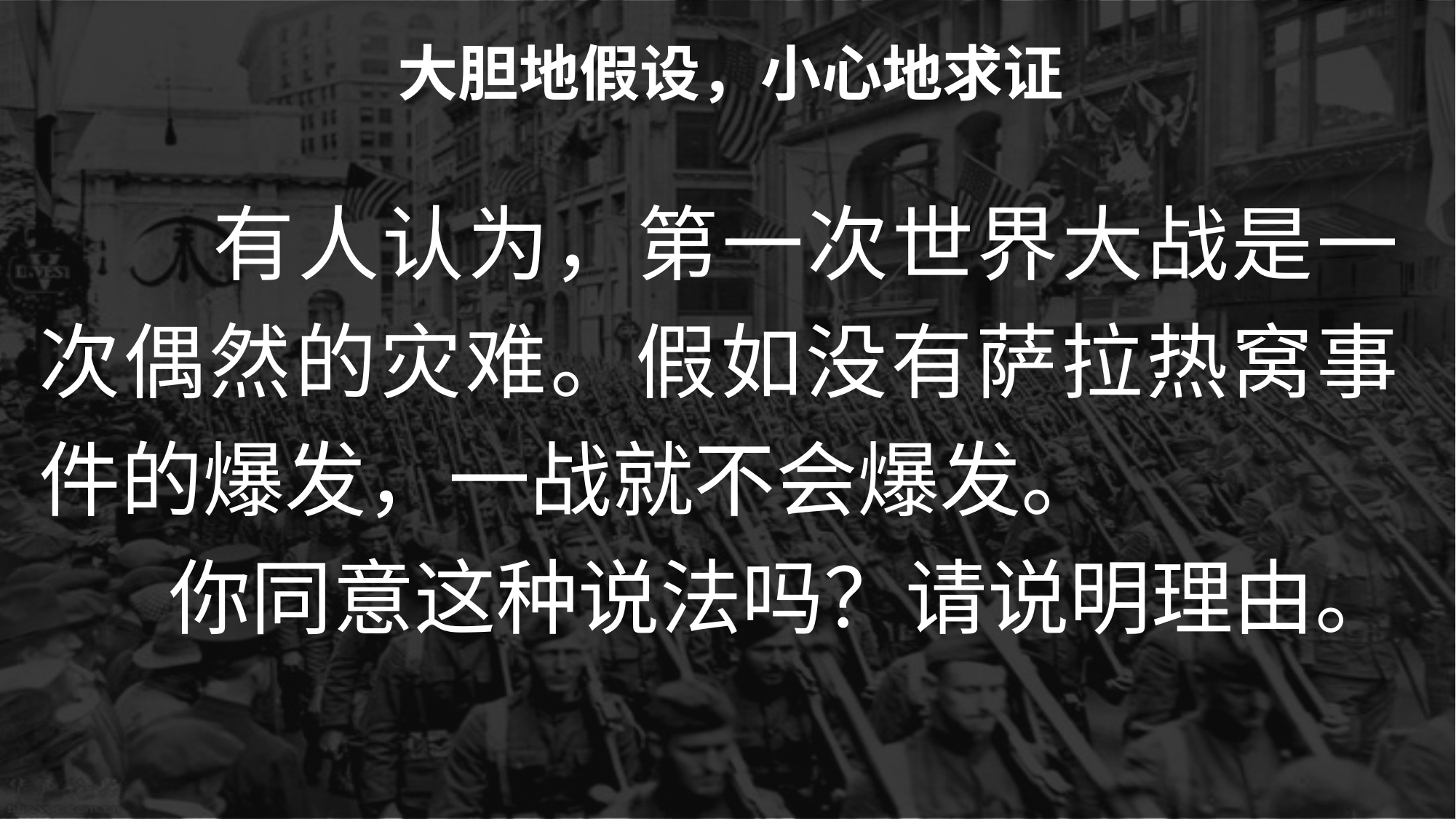

大胆地假设，小心地求证
       有人认为，第一次世界大战是一次偶然的灾难。假如没有萨拉热窝事件的爆发，一战就不会爆发。
      你同意这种说法吗？请说明理由。